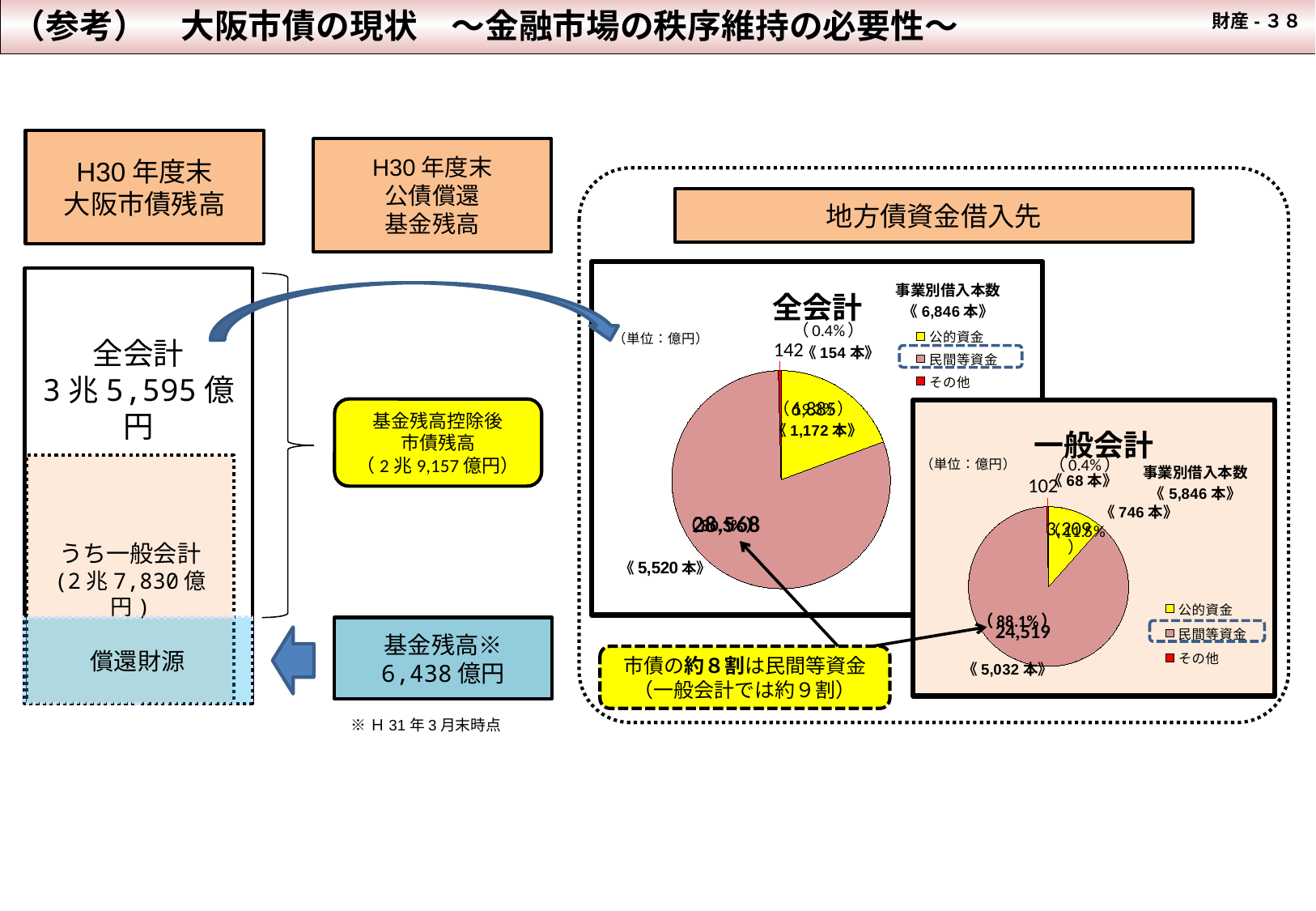

（参考）　大阪市債の現状　～金融市場の秩序維持の必要性～
財産-３８
H30年度末
大阪市債残高
H30年度末
公債償還
基金残高

地方債資金借入先

### Chart: 全会計

| Category | 全会計 |
|---|---|
| 公的資金 | 6885.0 |
| 民間等資金 | 28568.0 |
| その他 | 142.0 |
全会計
3兆5,595億円

（うち一般会計）
（2兆8,278億円）

### Chart: 一般会計

| Category | 売上高 |
|---|---|
| 公的資金 | 3209.0 |
| 民間等資金 | 24519.0 |
| その他 | 102.0 |
基金残高控除後
市債残高
（2兆9,157億円）
うち一般会計
(2兆7,830億円)
基金残高※
6,438億円
償還財源

市債の約８割は民間等資金
（一般会計では約９割）
※Ｈ31年3月末時点